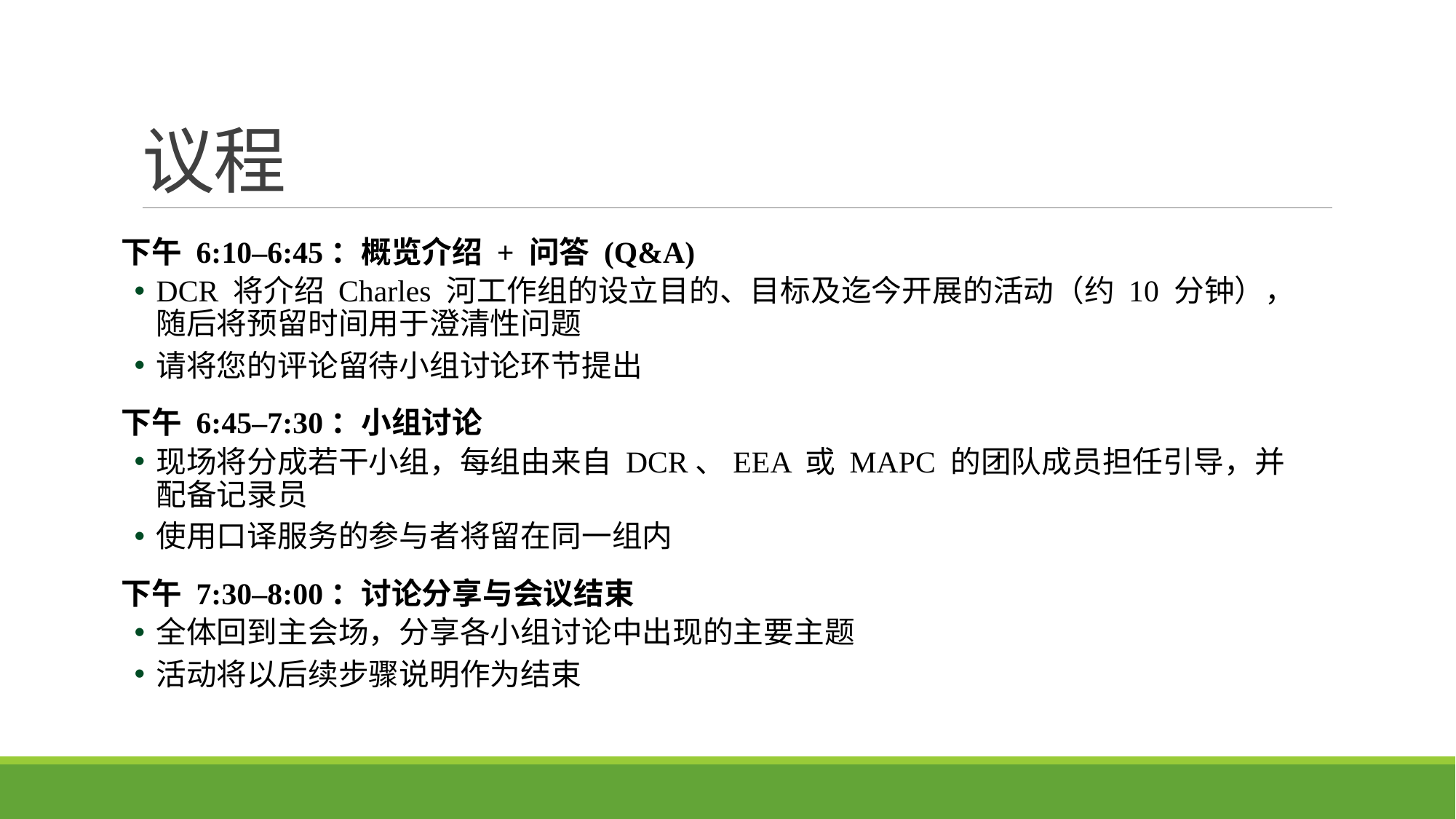

# 议程
下午 6:10–6:45：概览介绍 + 问答 (Q&A)
DCR 将介绍 Charles 河工作组的设立目的、目标及迄今开展的活动（约 10 分钟），随后将预留时间用于澄清性问题
请将您的评论留待小组讨论环节提出
下午 6:45–7:30：小组讨论
现场将分成若干小组，每组由来自 DCR、EEA 或 MAPC 的团队成员担任引导，并配备记录员
使用口译服务的参与者将留在同一组内
下午 7:30–8:00：讨论分享与会议结束
全体回到主会场，分享各小组讨论中出现的主要主题
活动将以后续步骤说明作为结束